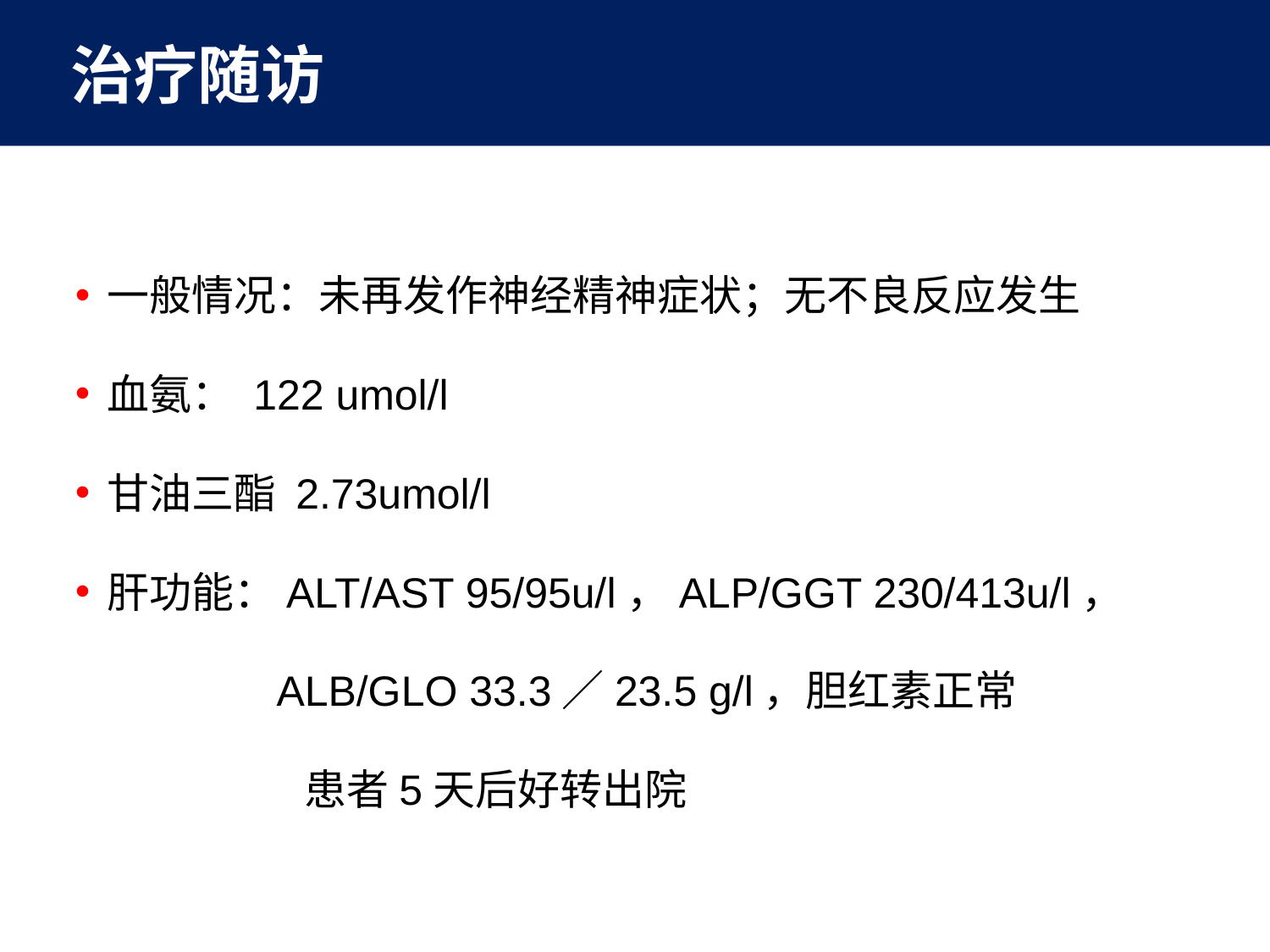

治疗随访
一般情况：未再发作神经精神症状；无不良反应发生
血氨： 122 umol/l
甘油三酯 2.73umol/l
肝功能：ALT/AST 95/95u/l，ALP/GGT 230/413u/l，
                 ALB/GLO 33.3／23.5 g/l，胆红素正常
                       患者5天后好转出院